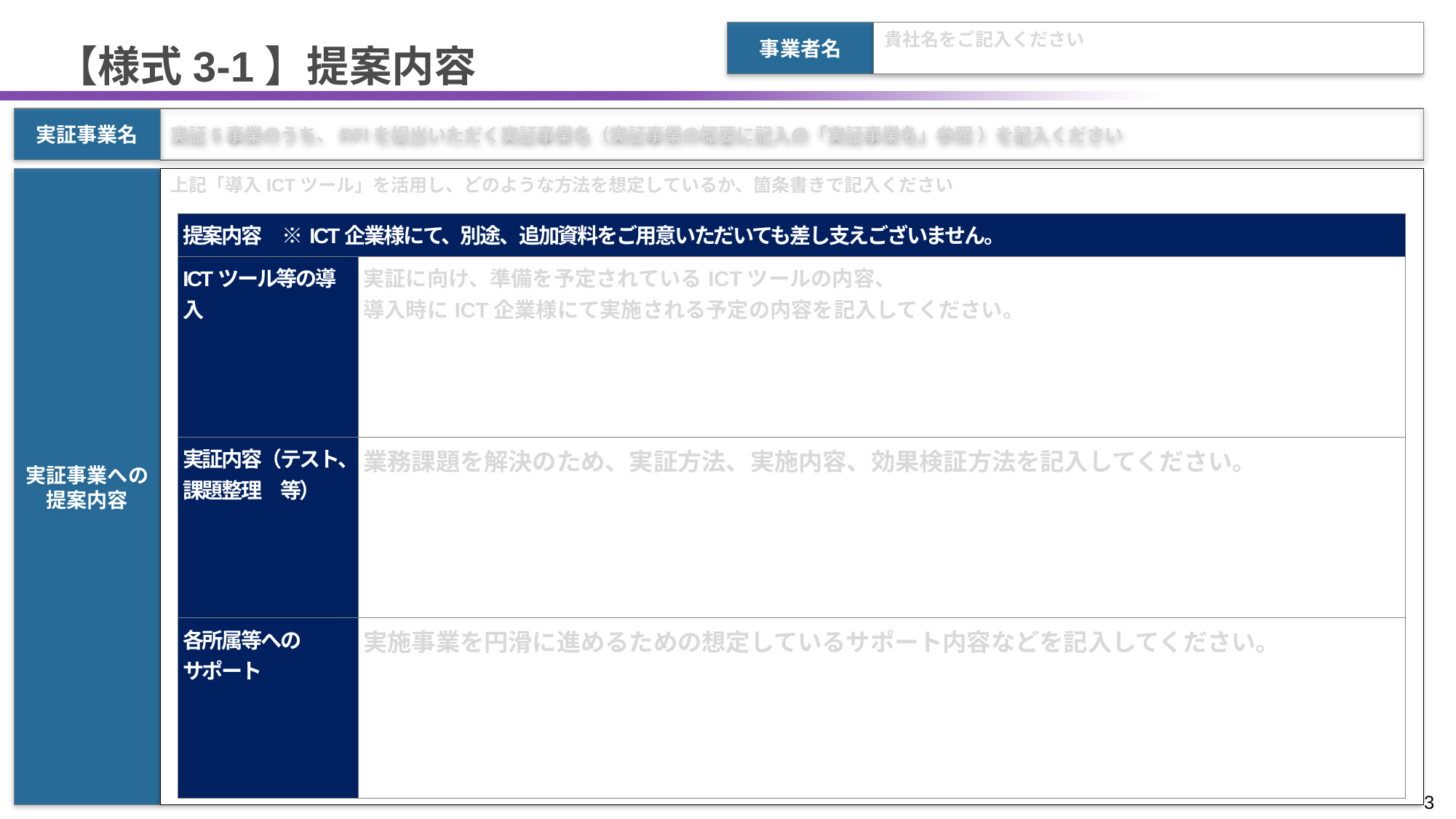

事業者名
貴社名をご記入ください
# 【様式3‐1】提案内容
実証5事業のうち、RFIを提出いただく実証事業名（実証事業の概要に記入の「実証事業名」参照 ）を記入ください
実証事業名
上記「導入ICTツール」を活用し、どのような方法を想定しているか、箇条書きで記入ください

実証事業への
提案内容
| 提案内容　※ICT企業様にて、別途、追加資料をご用意いただいても差し支えございません。 |  |
| --- | --- |
| ICTツール等の導入 | 実証に向け、準備を予定されているICTツールの内容、 導入時にICT企業様にて実施される予定の内容を記入してください。 |
| 実証内容（テスト、課題整理　等） | 業務課題を解決のため、実証方法、実施内容、効果検証方法を記入してください。 |
| 各所属等への サポート | 実施事業を円滑に進めるための想定しているサポート内容などを記入してください。 |